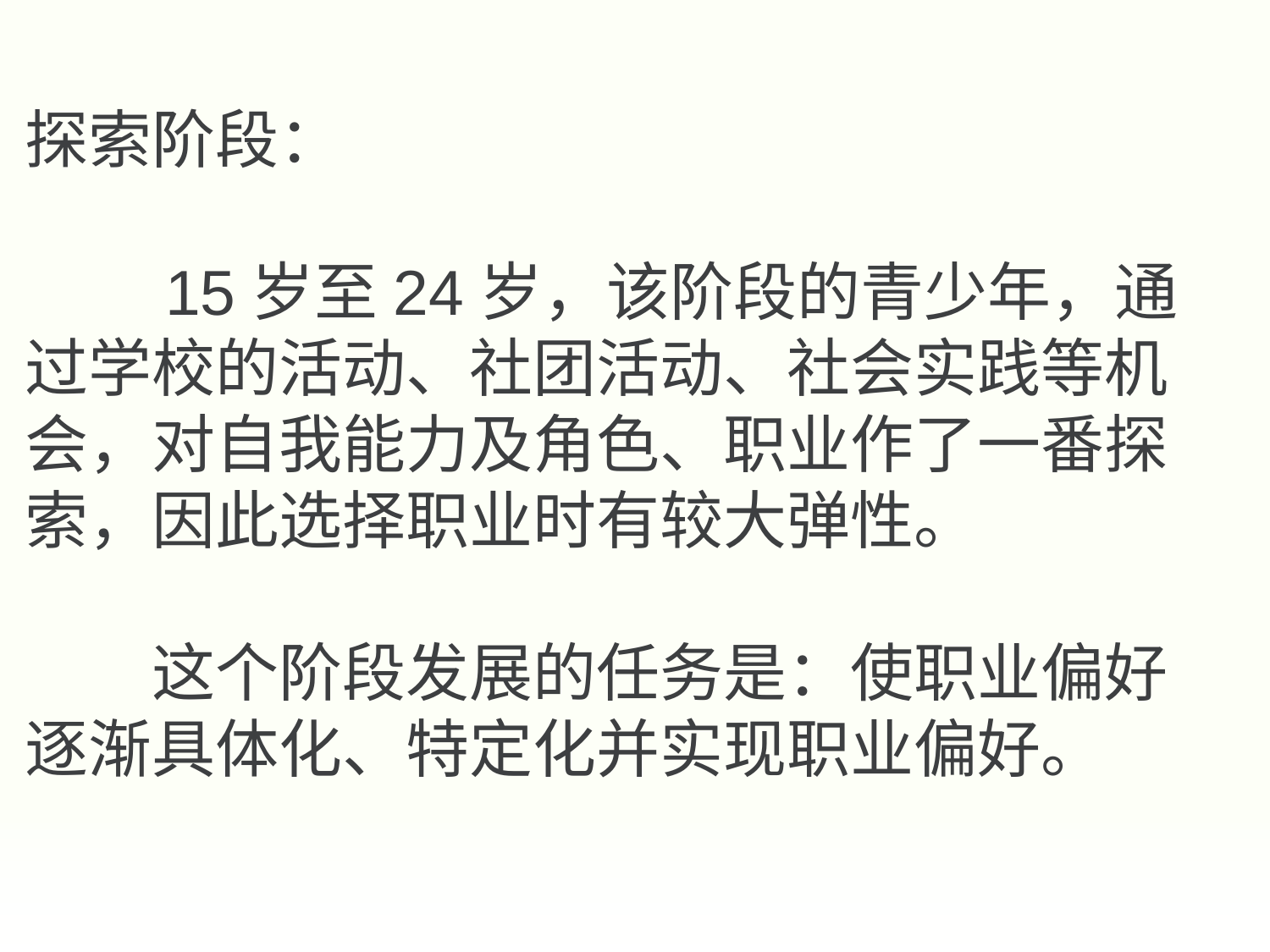

探索阶段：

        15岁至24岁，该阶段的青少年，通过学校的活动、社团活动、社会实践等机会，对自我能力及角色、职业作了一番探索，因此选择职业时有较大弹性。

　　这个阶段发展的任务是：使职业偏好逐渐具体化、特定化并实现职业偏好。